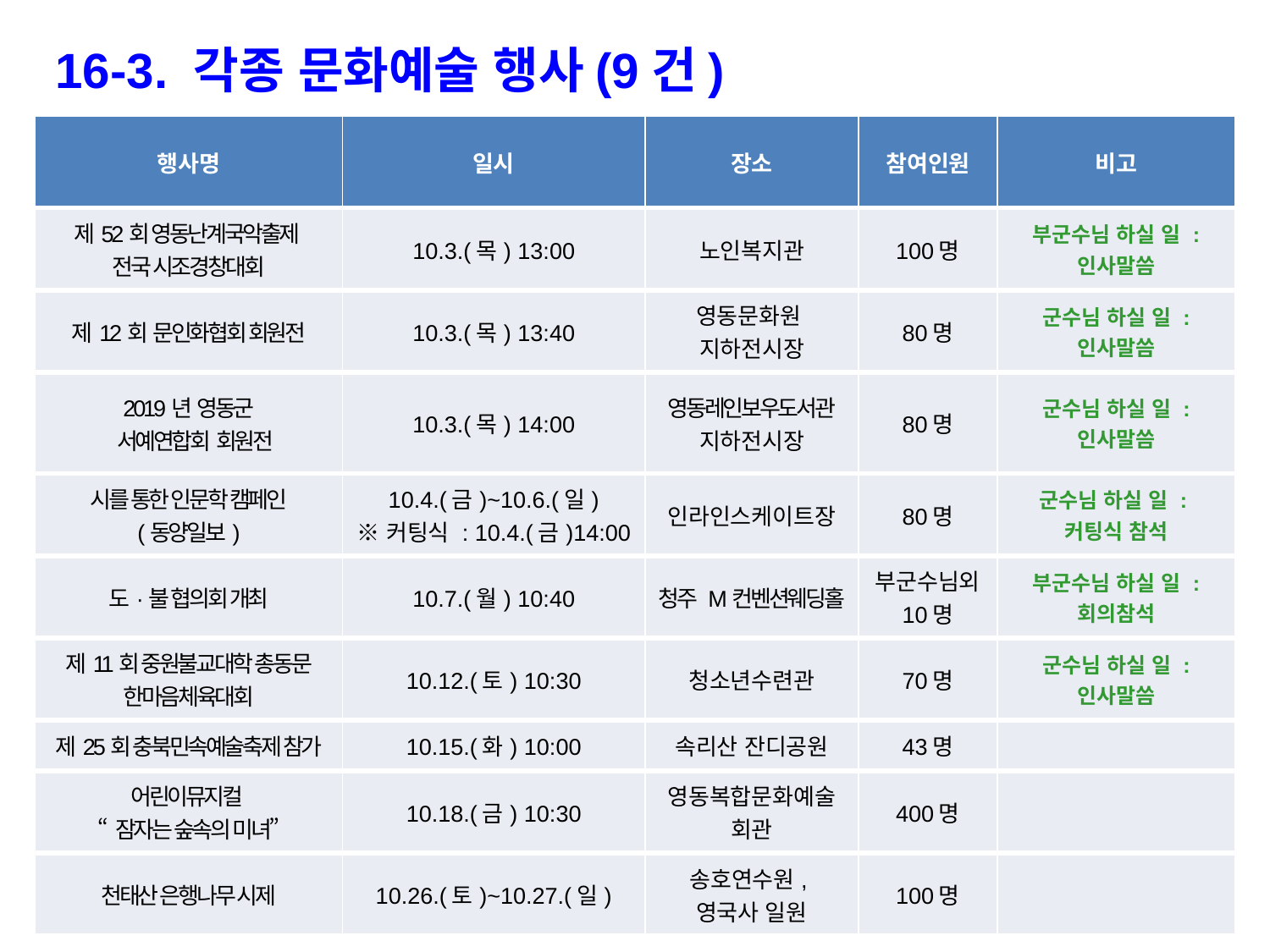

16-3. 각종 문화예술 행사(9건)
| 행사명 | 일시 | 장소 | 참여인원 | 비고 |
| --- | --- | --- | --- | --- |
| 제52회 영동난계국악출제 전국 시조경창대회 | 10.3.(목) 13:00 | 노인복지관 | 100명 | 부군수님 하실 일 : 인사말씀 |
| 제12회 문인화협회 회원전 | 10.3.(목) 13:40 | 영동문화원 지하전시장 | 80명 | 군수님 하실 일 : 인사말씀 |
| 2019년 영동군 서예연합회 회원전 | 10.3.(목) 14:00 | 영동레인보우도서관지하전시장 | 80명 | 군수님 하실 일 : 인사말씀 |
| 시를 통한 인문학 캠페인 (동양일보) | 10.4.(금)~10.6.(일) ※커팅식 : 10.4.(금)14:00 | 인라인스케이트장 | 80명 | 군수님 하실 일 : 커팅식 참석 |
| 도·불 협의회 개최 | 10.7.(월) 10:40 | 청주 M컨벤션웨딩홀 | 부군수님외 10명 | 부군수님 하실 일 : 회의참석 |
| 제11회 중원불교대학 총동문 한마음체육대회 | 10.12.(토) 10:30 | 청소년수련관 | 70명 | 군수님 하실 일 : 인사말씀 |
| 제25회 충북민속예술축제 참가 | 10.15.(화) 10:00 | 속리산 잔디공원 | 43명 |  |
| 어린이뮤지컬 “잠자는 숲속의 미녀” | 10.18.(금) 10:30 | 영동복합문화예술회관 | 400명 |  |
| 천태산 은행나무 시제 | 10.26.(토)~10.27.(일) | 송호연수원, 영국사 일원 | 100명 |  |